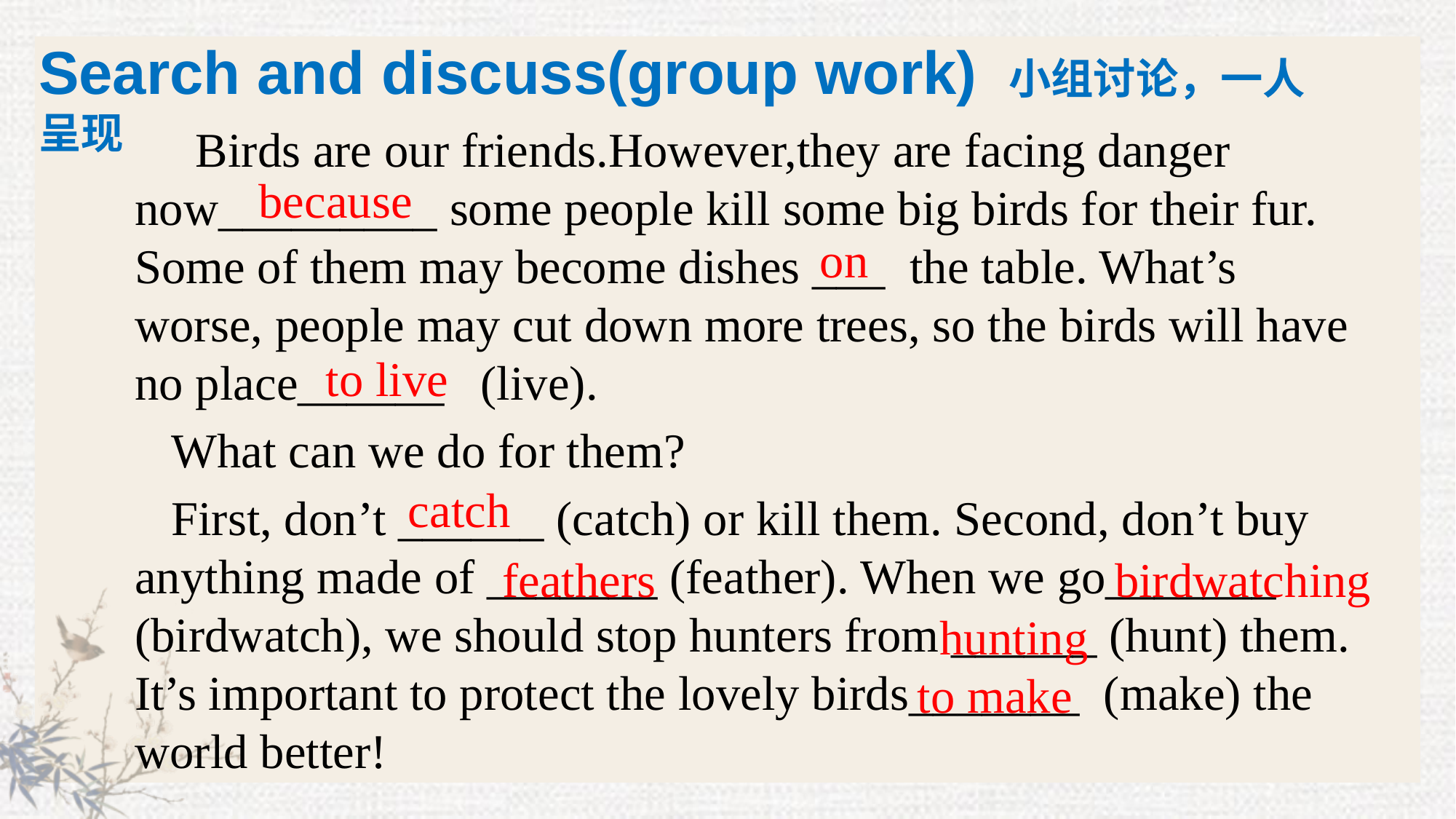

Search and discuss(group work) 小组讨论，一人呈现
     Birds are our friends.However,they are facing danger now_________ some people kill some big birds for their fur. Some of them may become dishes ___  the table. What’s worse, people may cut down more trees, so the birds will have no place______   (live).
   What can we do for them?
   First, don’t ______ (catch) or kill them. Second, don’t buy anything made of _______ (feather). When we go_______ (birdwatch), we should stop hunters from ______ (hunt) them. It’s important to protect the lovely birds_______  (make) the world better!
because
on
 to live
catch
feathers
birdwatching
hunting
to make